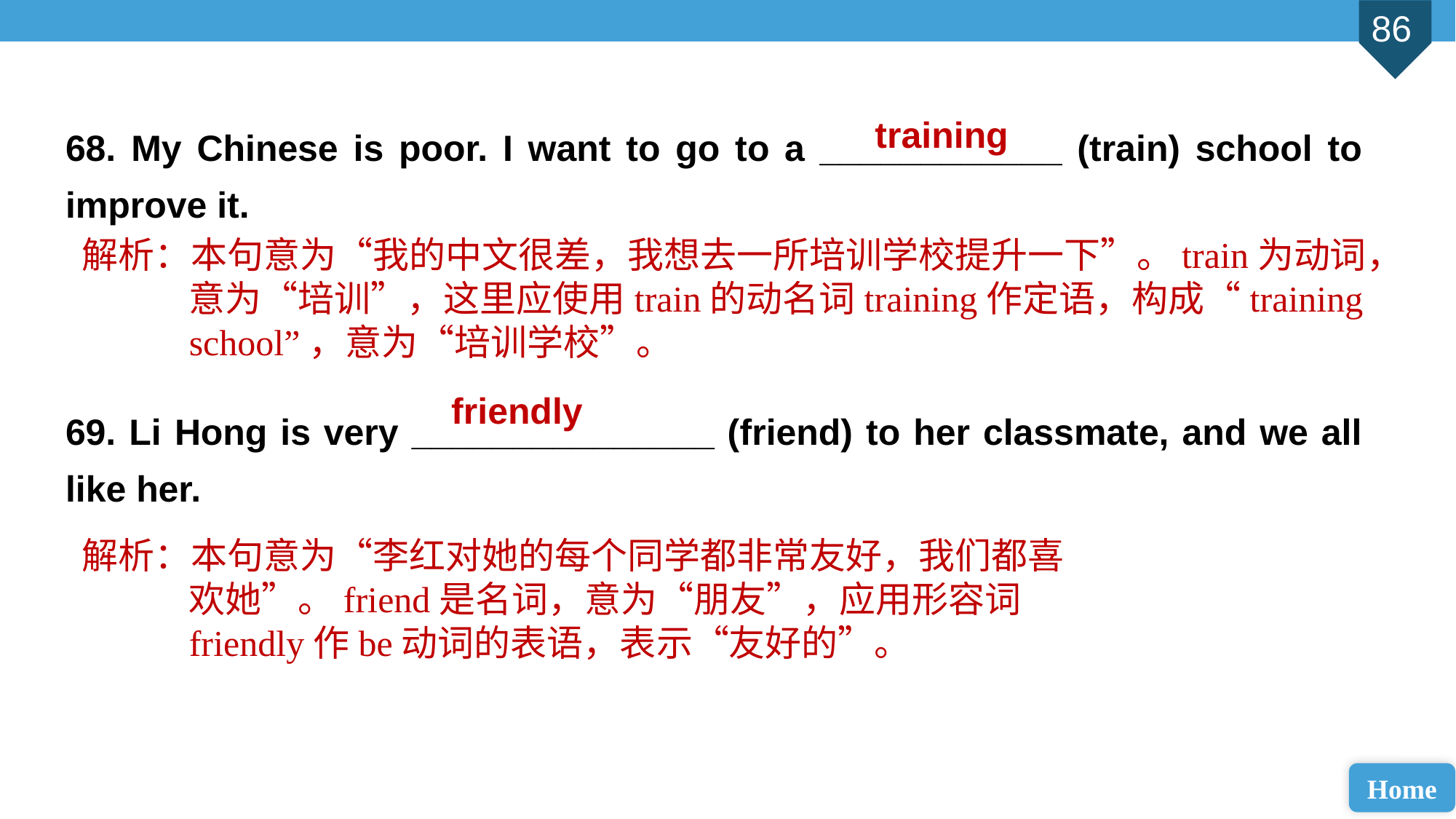

68. My Chinese is poor. I want to go to a ____________ (train) school to improve it.

69. Li Hong is very _______________ (friend) to her classmate, and we all like her.
training
解析：本句意为“我的中文很差，我想去一所培训学校提升一下”。train为动词，意为“培训”，这里应使用train的动名词training作定语，构成“training school”，意为“培训学校”。
friendly
解析：本句意为“李红对她的每个同学都非常友好，我们都喜欢她”。friend是名词，意为“朋友”，应用形容词friendly作be动词的表语，表示“友好的”。